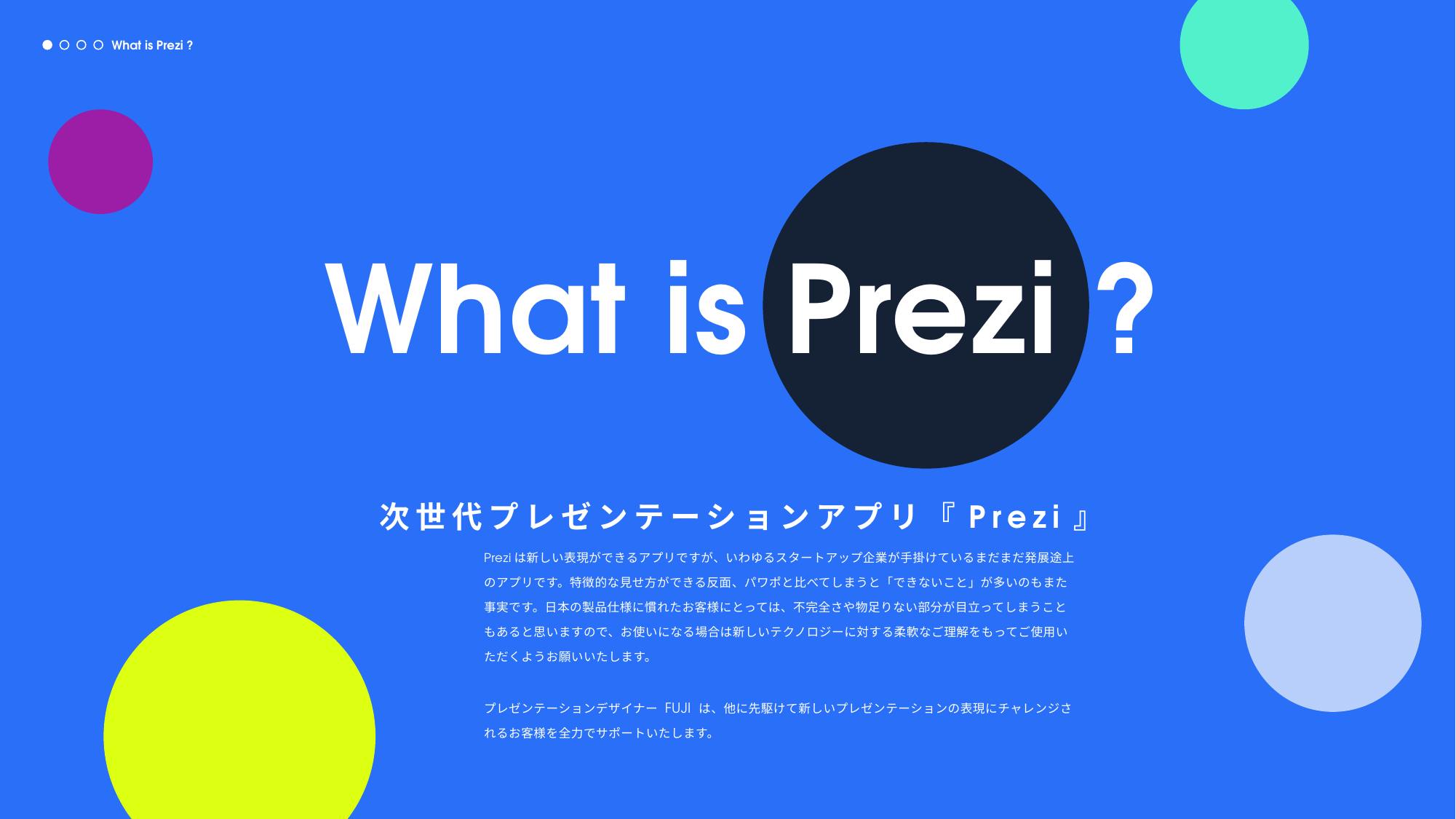

What is Prezi ?

What is Prezi ?
次世代プレゼンテーションアプリ『Prezi』
Preziは新しい表現ができるアプリですが、いわゆるスタートアップ企業が手掛けているまだまだ発展途上のアプリです。特徴的な見せ方ができる反面、パワポと比べてしまうと「できないこと」が多いのもまた事実です。日本の製品仕様に慣れたお客様にとっては、不完全さや物足りない部分が目立ってしまうこともあると思いますので、お使いになる場合は新しいテクノロジーに対する柔軟なご理解をもってご使用いただくようお願いいたします。

プレゼンテーションデザイナー FUJI は、他に先駆けて新しいプレゼンテーションの表現にチャレンジされるお客様を全力でサポートいたします。